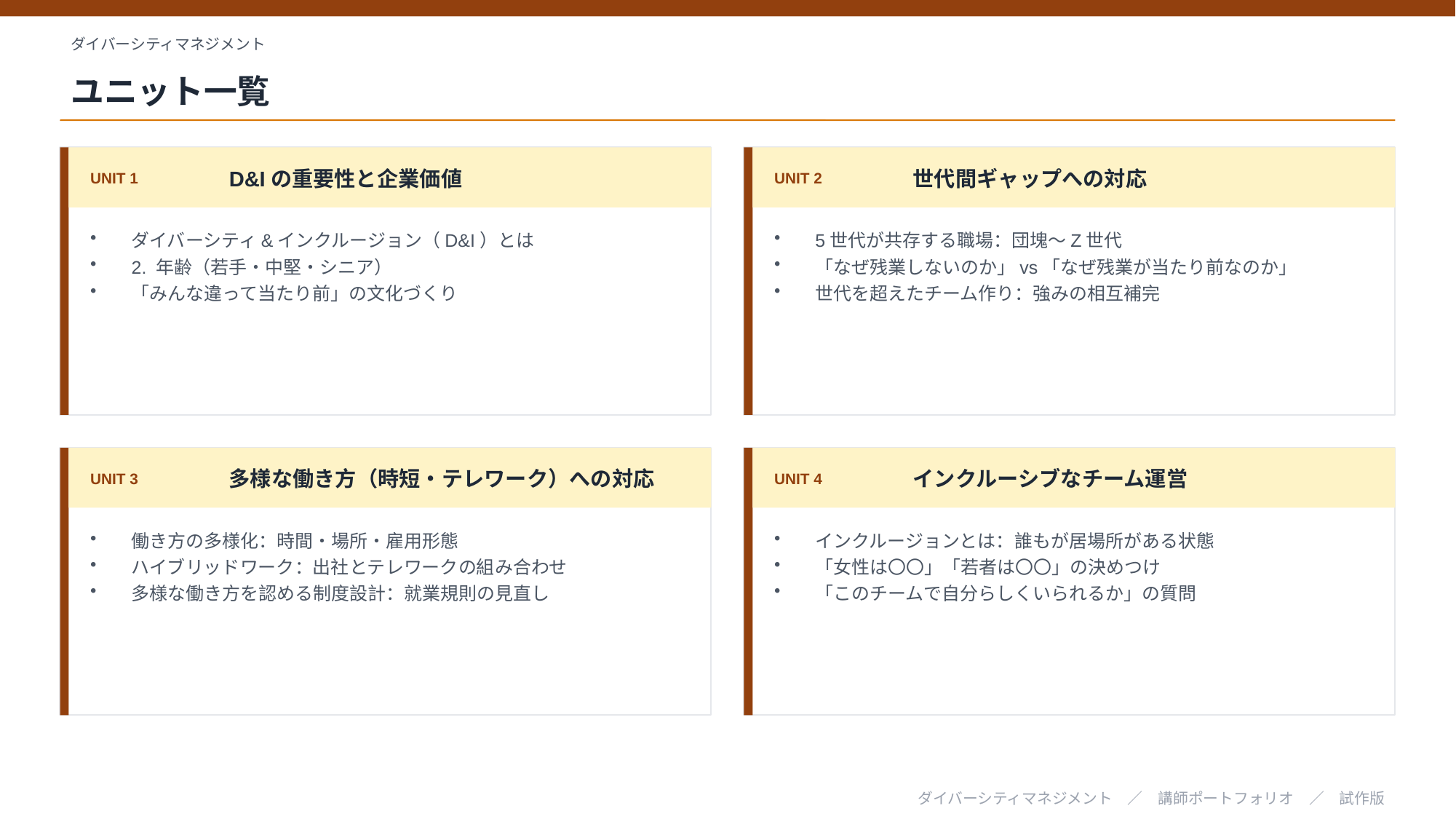

ダイバーシティマネジメント
ユニット一覧

UNIT 1
D&Iの重要性と企業価値
UNIT 2
世代間ギャップへの対応
ダイバーシティ&インクルージョン（D&I）とは
2. 年齢（若手・中堅・シニア）
「みんな違って当たり前」の文化づくり
5世代が共存する職場：団塊～Z世代
「なぜ残業しないのか」vs「なぜ残業が当たり前なのか」
世代を超えたチーム作り：強みの相互補完

UNIT 3
多様な働き方（時短・テレワーク）への対応
UNIT 4
インクルーシブなチーム運営
働き方の多様化：時間・場所・雇用形態
ハイブリッドワーク：出社とテレワークの組み合わせ
多様な働き方を認める制度設計：就業規則の見直し
インクルージョンとは：誰もが居場所がある状態
「女性は〇〇」「若者は〇〇」の決めつけ
「このチームで自分らしくいられるか」の質問
ダイバーシティマネジメント　／　講師ポートフォリオ　／　試作版